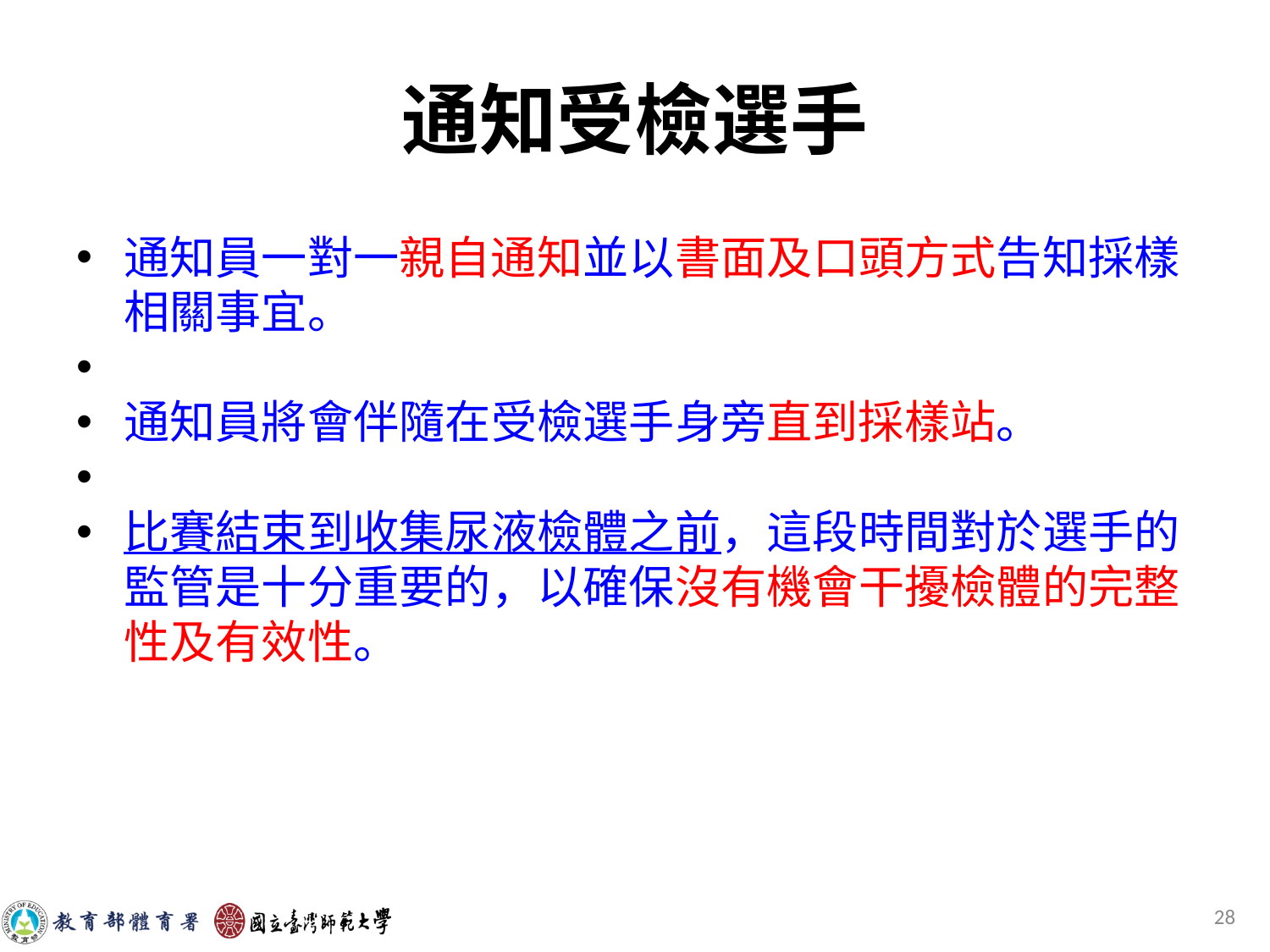

通知受檢選手
通知員一對一親自通知並以書面及口頭方式告知採樣相關事宜。

通知員將會伴隨在受檢選手身旁直到採樣站。

比賽結束到收集尿液檢體之前，這段時間對於選手的監管是十分重要的，以確保沒有機會干擾檢體的完整性及有效性。
28